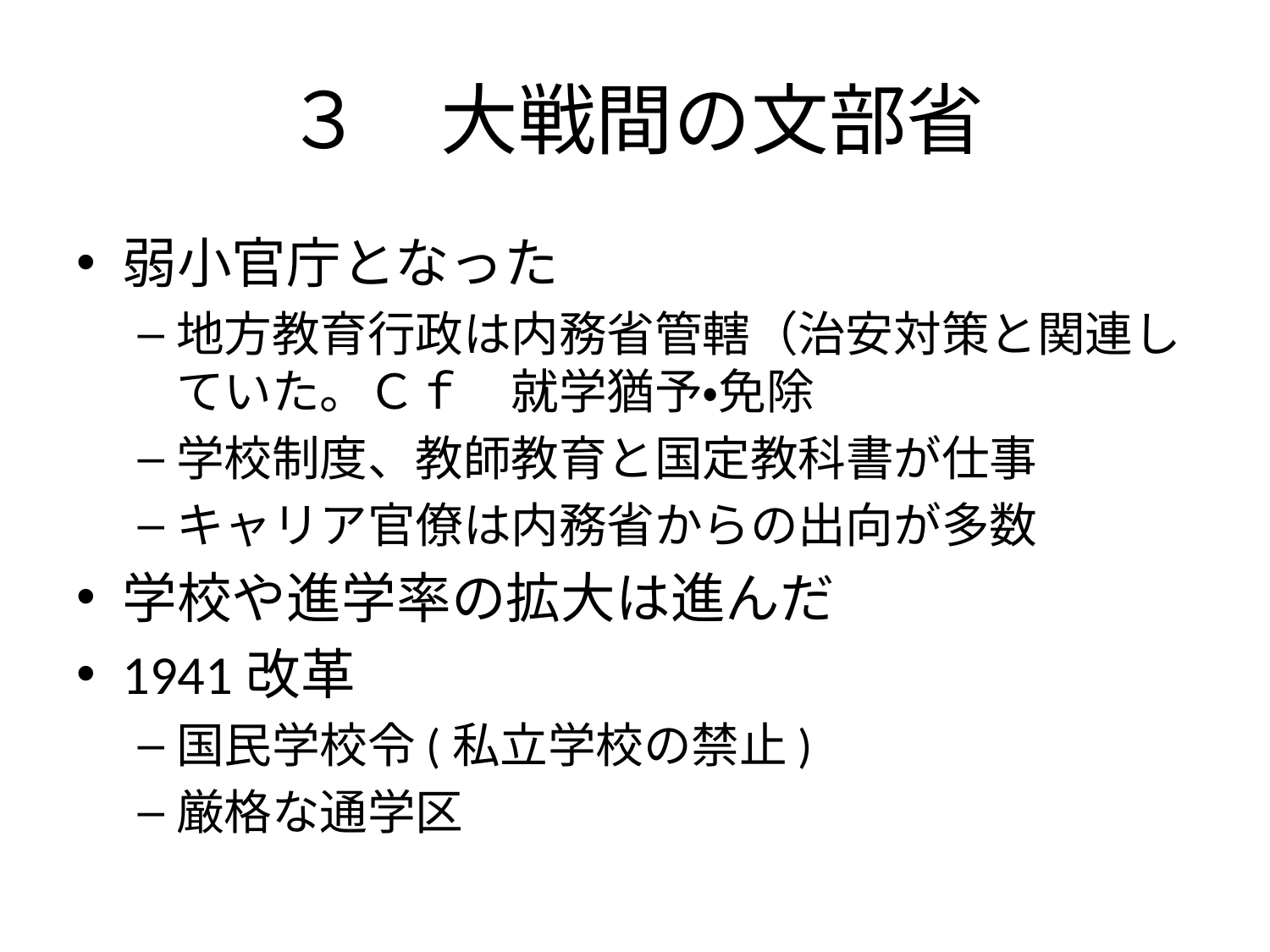

# ３　大戦間の文部省
弱小官庁となった
地方教育行政は内務省管轄（治安対策と関連していた。Ｃｆ　就学猶予・免除
学校制度、教師教育と国定教科書が仕事
キャリア官僚は内務省からの出向が多数
学校や進学率の拡大は進んだ
1941改革
国民学校令(私立学校の禁止)
厳格な通学区